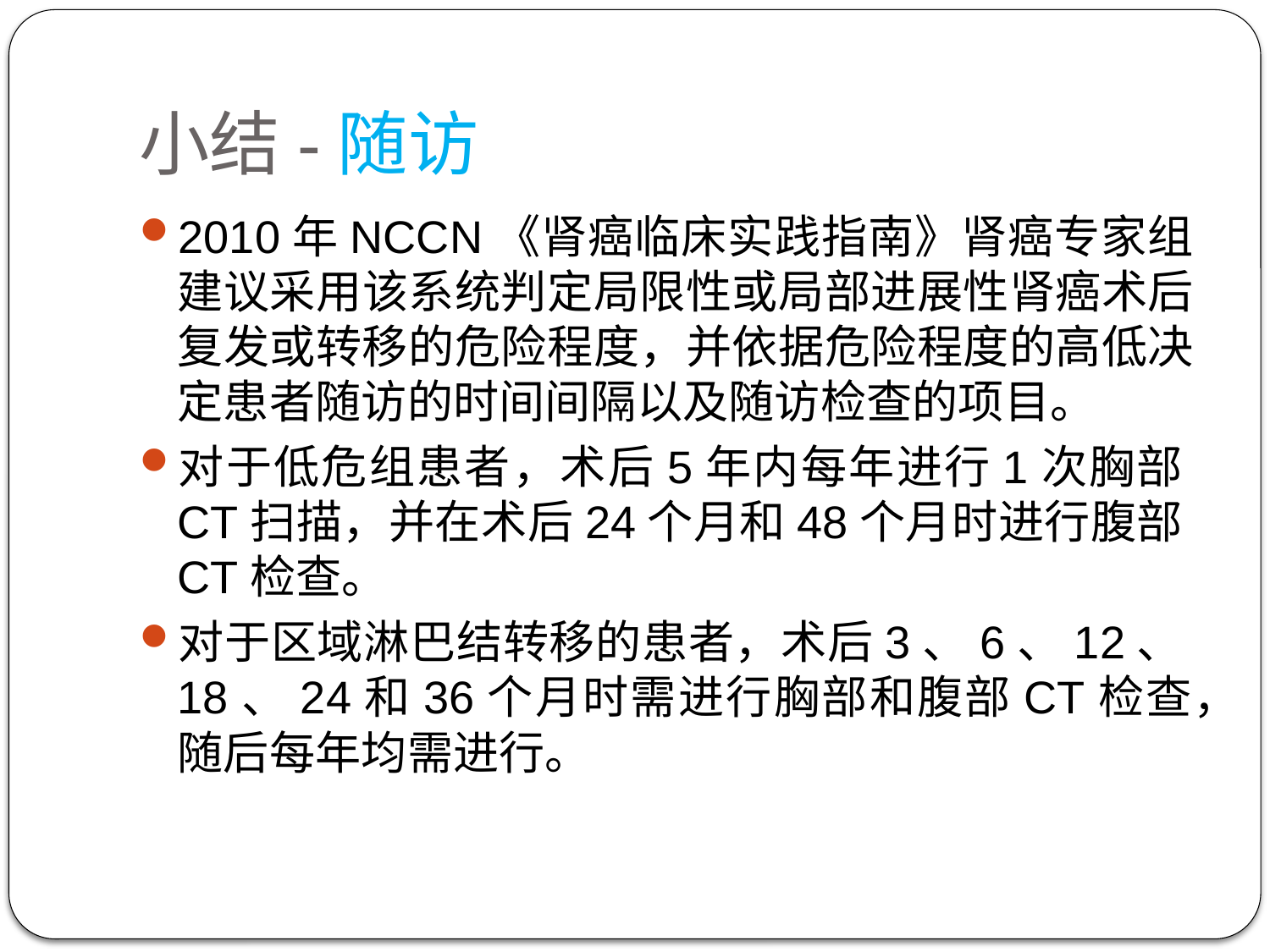

# 小结-随访
2010年NCCN《肾癌临床实践指南》肾癌专家组建议采用该系统判定局限性或局部进展性肾癌术后复发或转移的危险程度，并依据危险程度的高低决定患者随访的时间间隔以及随访检查的项目。
对于低危组患者，术后5年内每年进行1次胸部CT扫描，并在术后24个月和48个月时进行腹部CT检查。
对于区域淋巴结转移的患者，术后3、6、12、18、24和36个月时需进行胸部和腹部CT检查，随后每年均需进行。